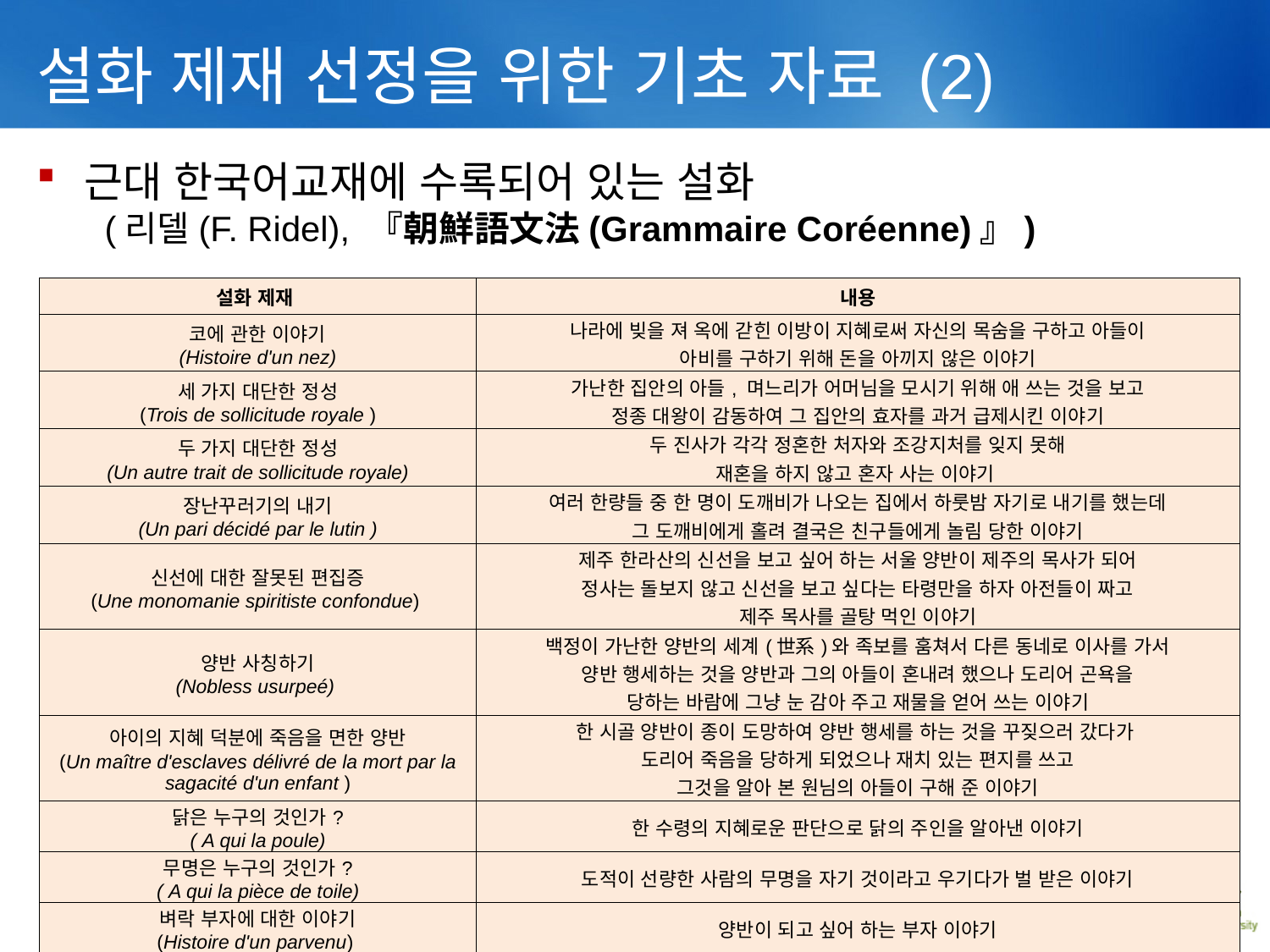

# 설화 제재 선정을 위한 기초 자료 (2)
근대 한국어교재에 수록되어 있는 설화
       (리델(F. Ridel), 『朝鮮語文法(Grammaire Coréenne)』)

| 설화 제재 | 내용 |
| --- | --- |
| 코에 관한 이야기 (Histoire d'un nez) | 나라에 빚을 져 옥에 갇힌 이방이 지혜로써 자신의 목숨을 구하고 아들이 아비를 구하기 위해 돈을 아끼지 않은 이야기 |
| 세 가지 대단한 정성 (Trois de sollicitude royale ) | 가난한 집안의 아들, 며느리가 어머님을 모시기 위해 애 쓰는 것을 보고 정종 대왕이 감동하여 그 집안의 효자를 과거 급제시킨 이야기 |
| 두 가지 대단한 정성 (Un autre trait de sollicitude royale) | 두 진사가 각각 정혼한 처자와 조강지처를 잊지 못해 재혼을 하지 않고 혼자 사는 이야기 |
| 장난꾸러기의 내기 (Un pari décidé par le lutin ) | 여러 한량들 중 한 명이 도깨비가 나오는 집에서 하룻밤 자기로 내기를 했는데 그 도깨비에게 홀려 결국은 친구들에게 놀림 당한 이야기 |
| 신선에 대한 잘못된 편집증 (Une monomanie spiritiste confondue) | 제주 한라산의 신선을 보고 싶어 하는 서울 양반이 제주의 목사가 되어 정사는 돌보지 않고 신선을 보고 싶다는 타령만을 하자 아전들이 짜고 제주 목사를 골탕 먹인 이야기 |
| 양반 사칭하기 (Nobless usurpeé) | 백정이 가난한 양반의 세계(世系)와 족보를 훔쳐서 다른 동네로 이사를 가서 양반 행세하는 것을 양반과 그의 아들이 혼내려 했으나 도리어 곤욕을 당하는 바람에 그냥 눈 감아 주고 재물을 얻어 쓰는 이야기 |
| 아이의 지혜 덕분에 죽음을 면한 양반 (Un maître d'esclaves délivré de la mort par la sagacité d'un enfant ) | 한 시골 양반이 종이 도망하여 양반 행세를 하는 것을 꾸짖으러 갔다가 도리어 죽음을 당하게 되었으나 재치 있는 편지를 쓰고 그것을 알아 본 원님의 아들이 구해 준 이야기 |
| 닭은 누구의 것인가? ( A qui la poule) | 한 수령의 지혜로운 판단으로 닭의 주인을 알아낸 이야기 |
| 무명은 누구의 것인가? ( A qui la pièce de toile) | 도적이 선량한 사람의 무명을 자기 것이라고 우기다가 벌 받은 이야기 |
| 벼락 부자에 대한 이야기 (Histoire d'un parvenu) | 양반이 되고 싶어 하는 부자 이야기 |
7